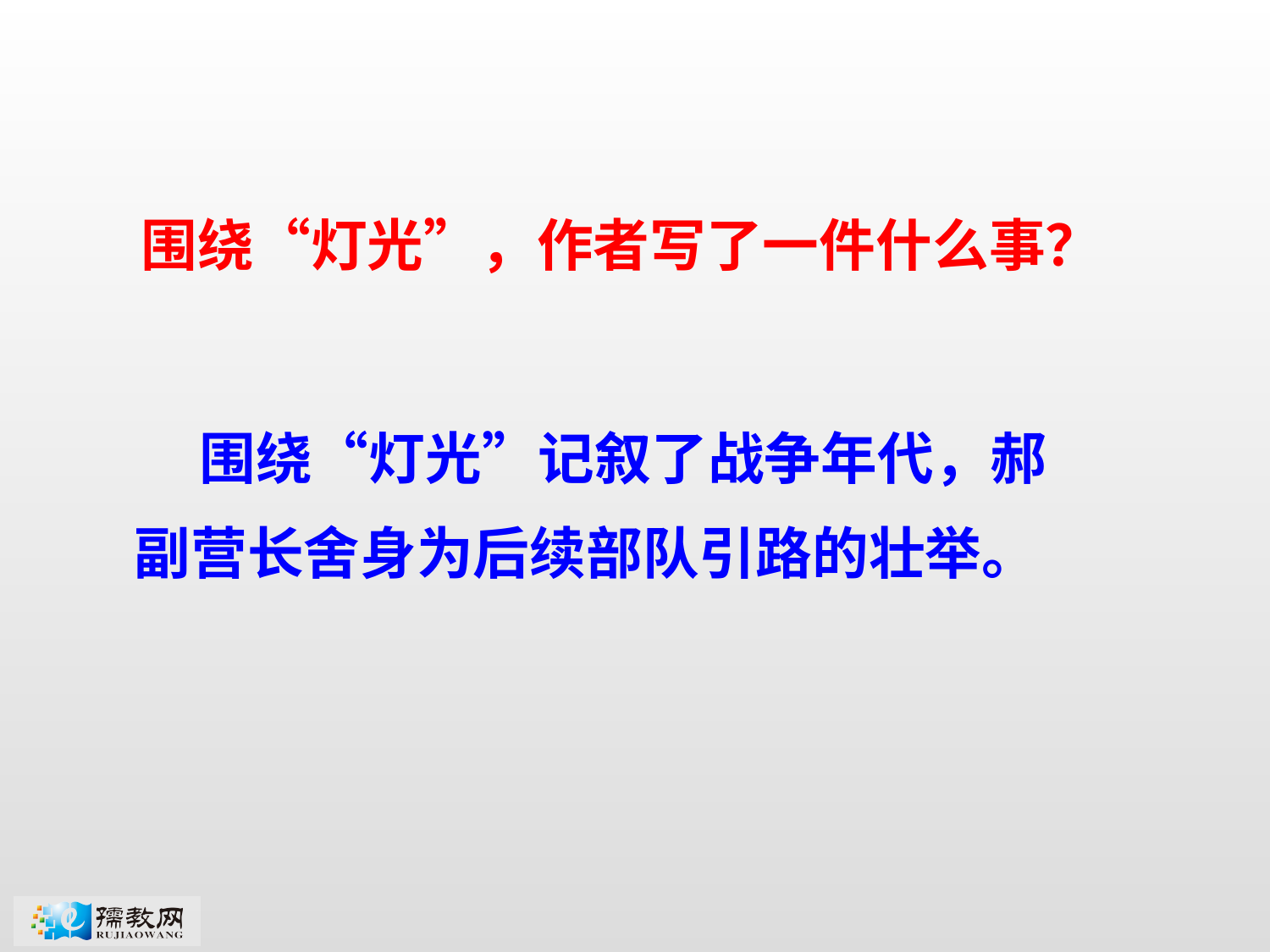

围绕“灯光”，作者写了一件什么事？
    围绕“灯光”记叙了战争年代，郝副营长舍身为后续部队引路的壮举。